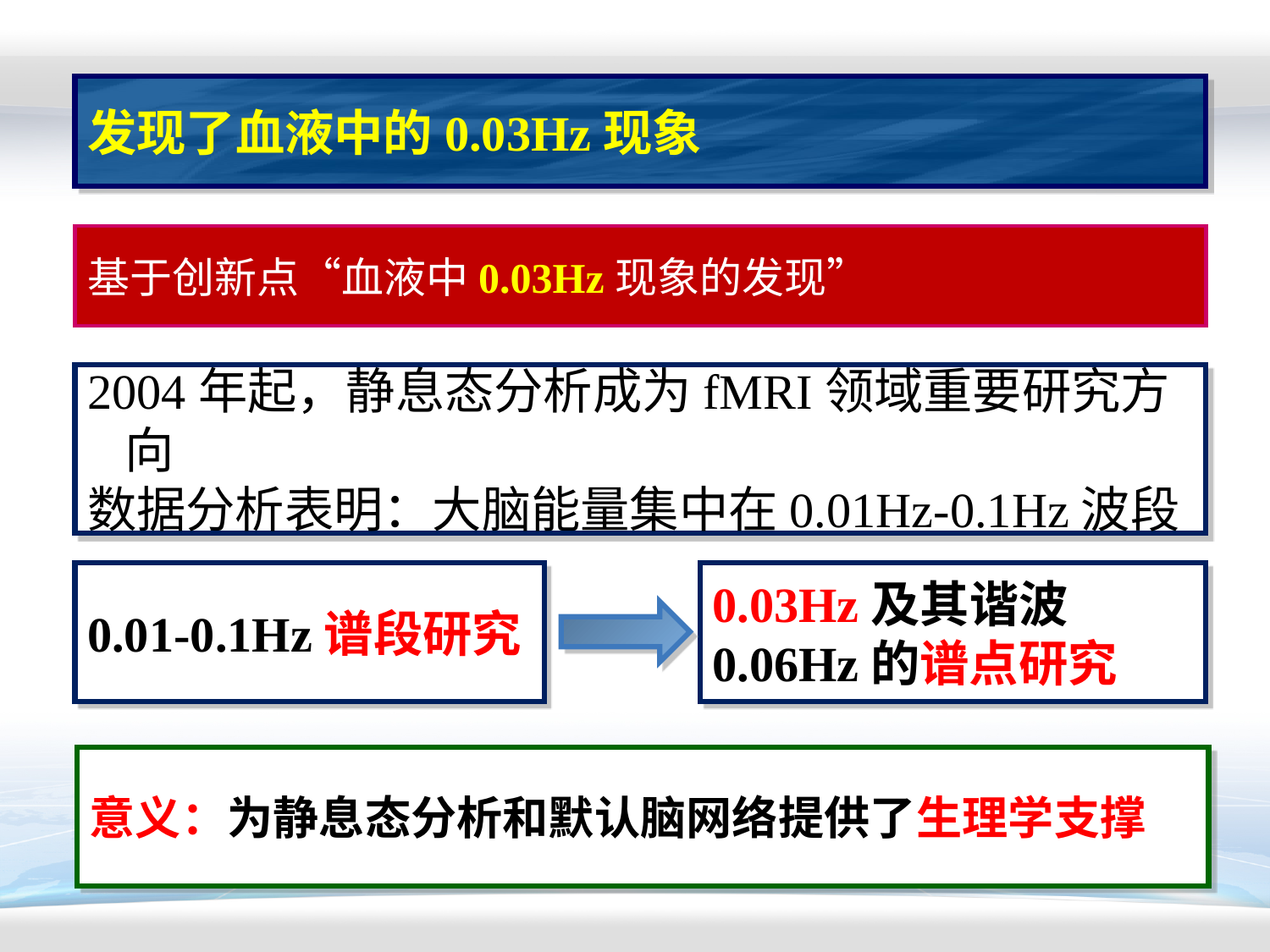

发现了血液中的0.03Hz现象
基于创新点“血液中0.03Hz现象的发现”
2004年起，静息态分析成为fMRI领域重要研究方向
数据分析表明：大脑能量集中在0.01Hz-0.1Hz波段
0.01-0.1Hz谱段研究
0.03Hz及其谐波
0.06Hz的谱点研究

意义：为静息态分析和默认脑网络提供了生理学支撑